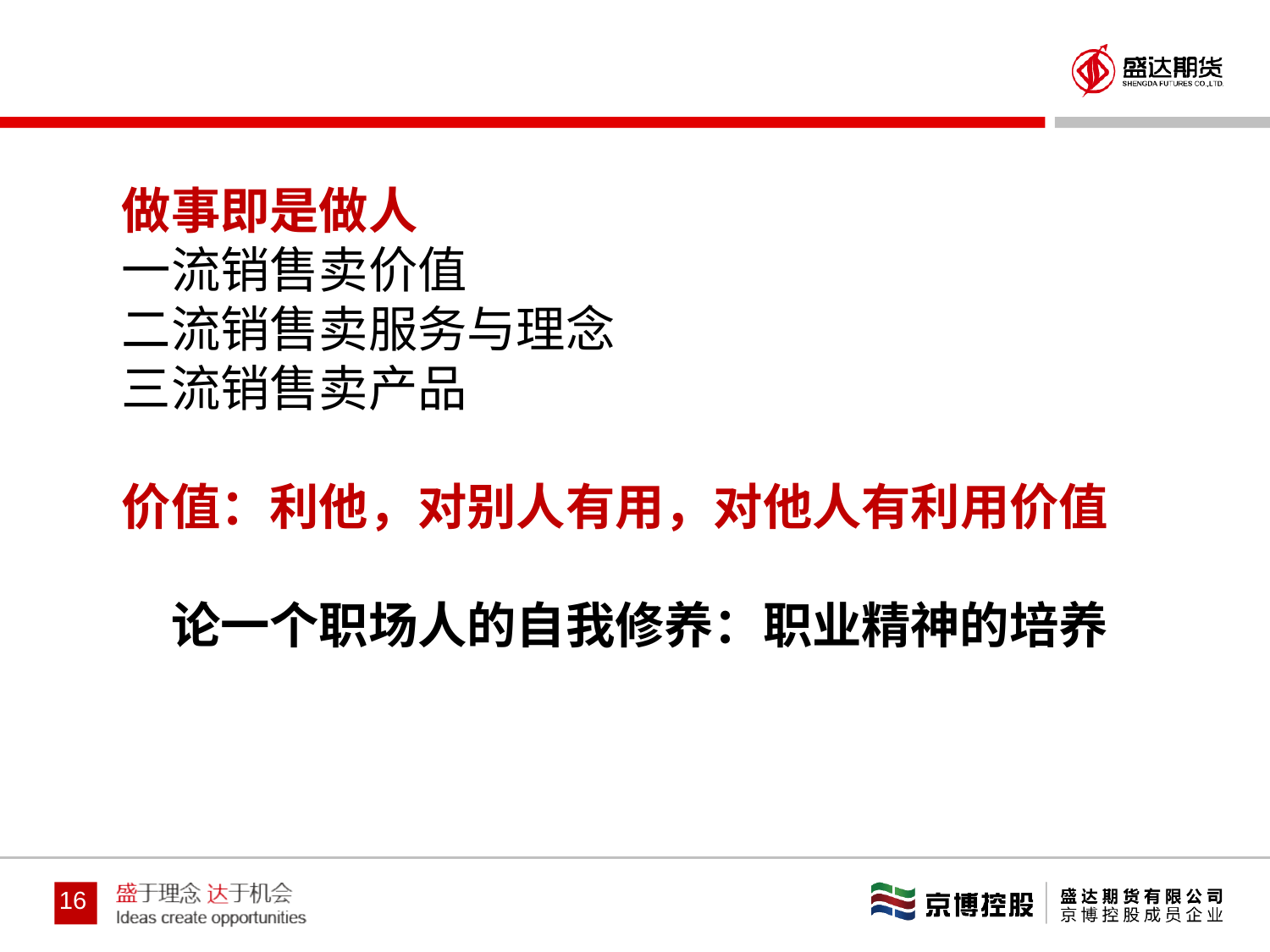

#
做事即是做人
一流销售卖价值
二流销售卖服务与理念
三流销售卖产品

价值：利他，对别人有用，对他人有利用价值

论一个职场人的自我修养：职业精神的培养